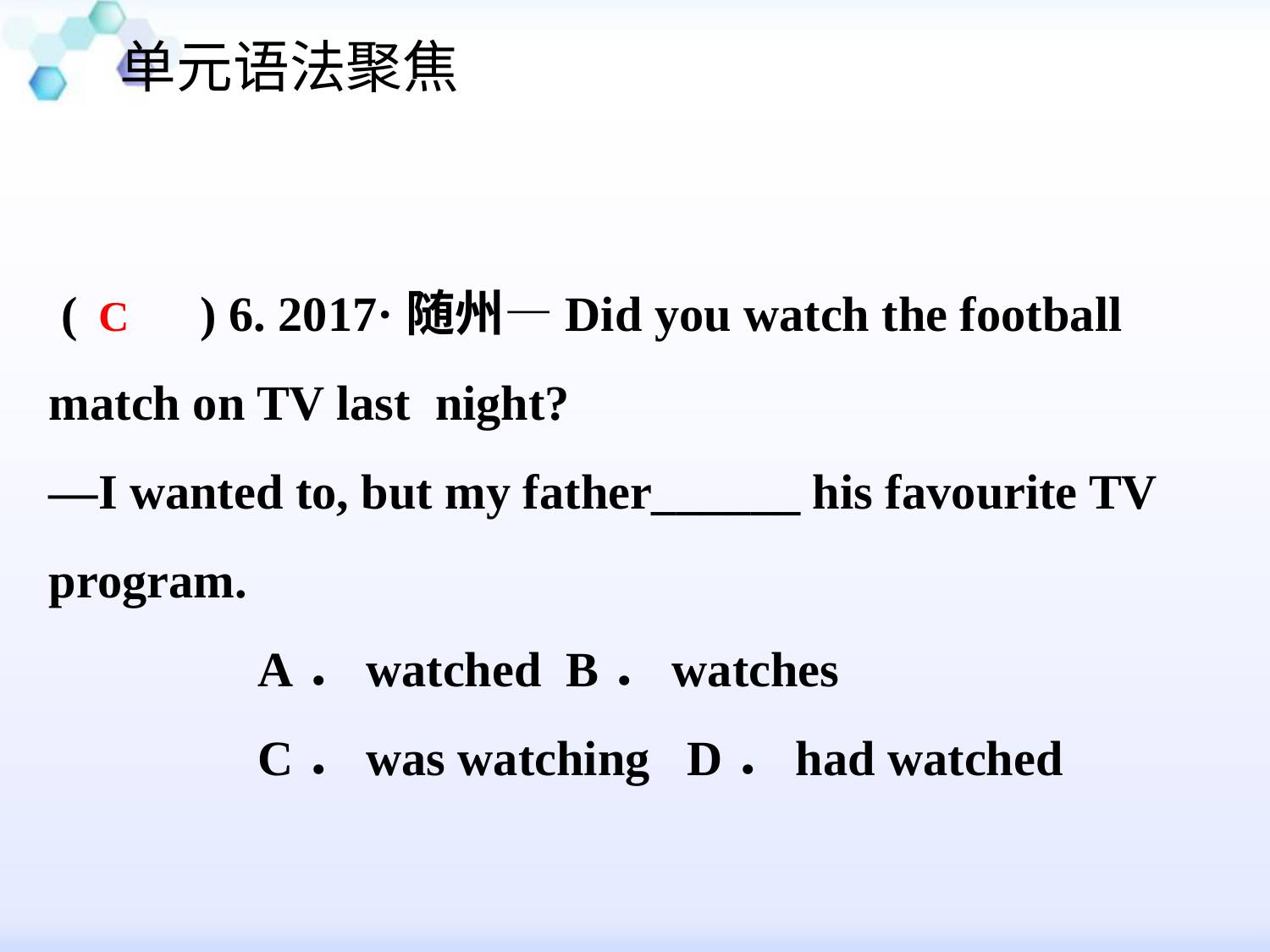

单元语法聚焦
#
 (　　) 6. 2017·随州—Did you watch the football match on TV last  night?
—I wanted to, but my father______ his favourite TV
program.
                 A．watched  B．watches
                 C．was watching   D．had watched
C